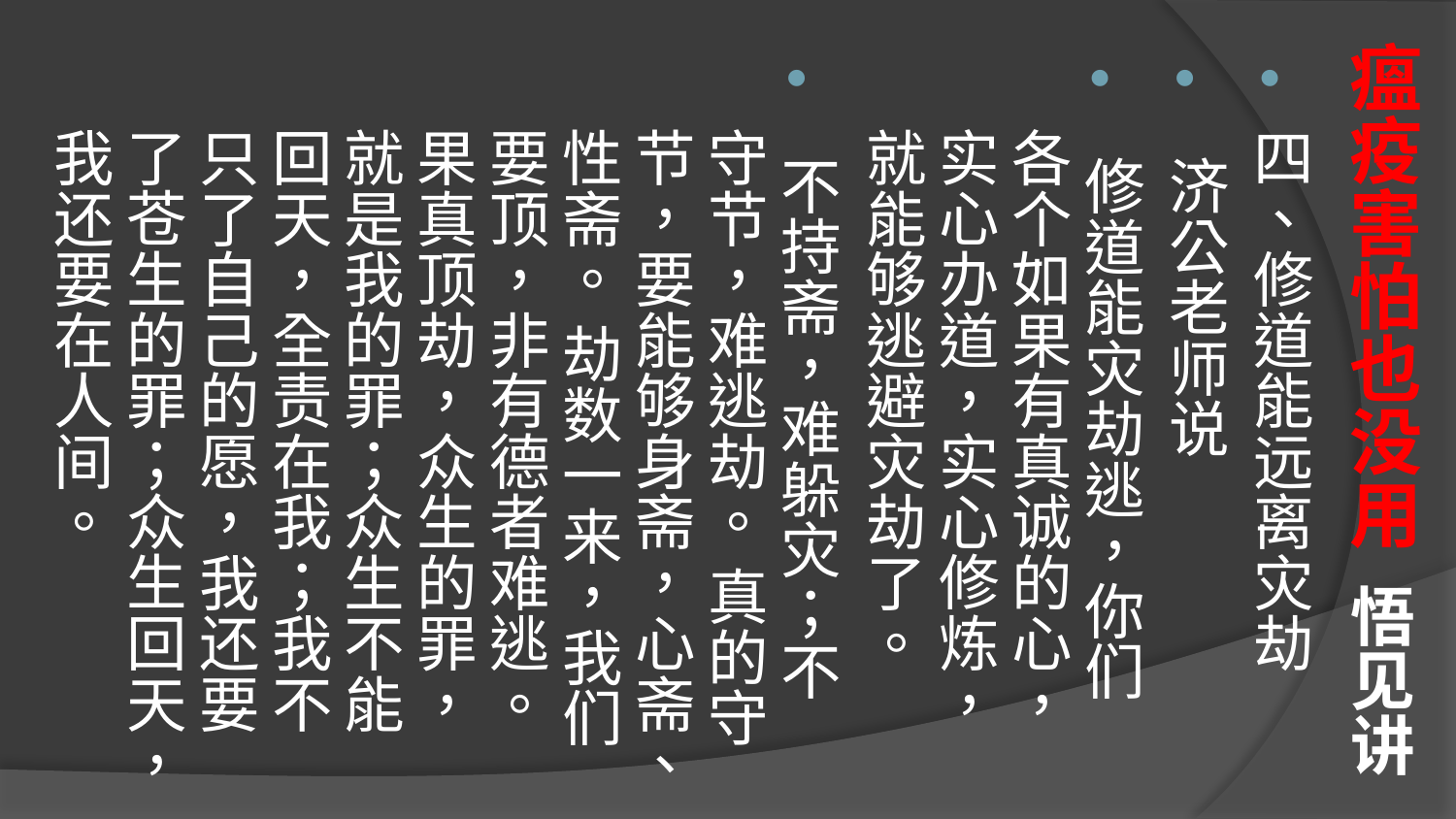

# 瘟疫害怕也没用  悟见讲
四、修道能远离灾劫
 济公老师说
 修道能灾劫逃，你们各个如果有真诚的心，实心办道，实心修炼，就能够逃避灾劫了。
 不持斋，难躲灾；不守节，难逃劫。 真的守节，要能够身斋，心斋、性斋。 劫数一来，我们要顶，非有德者难逃。 果真顶劫，众生的罪，就是我的罪；众生不能回天，全责在我；我不只了自己的愿，我还要了苍生的罪；众生回天，我还要在人间。